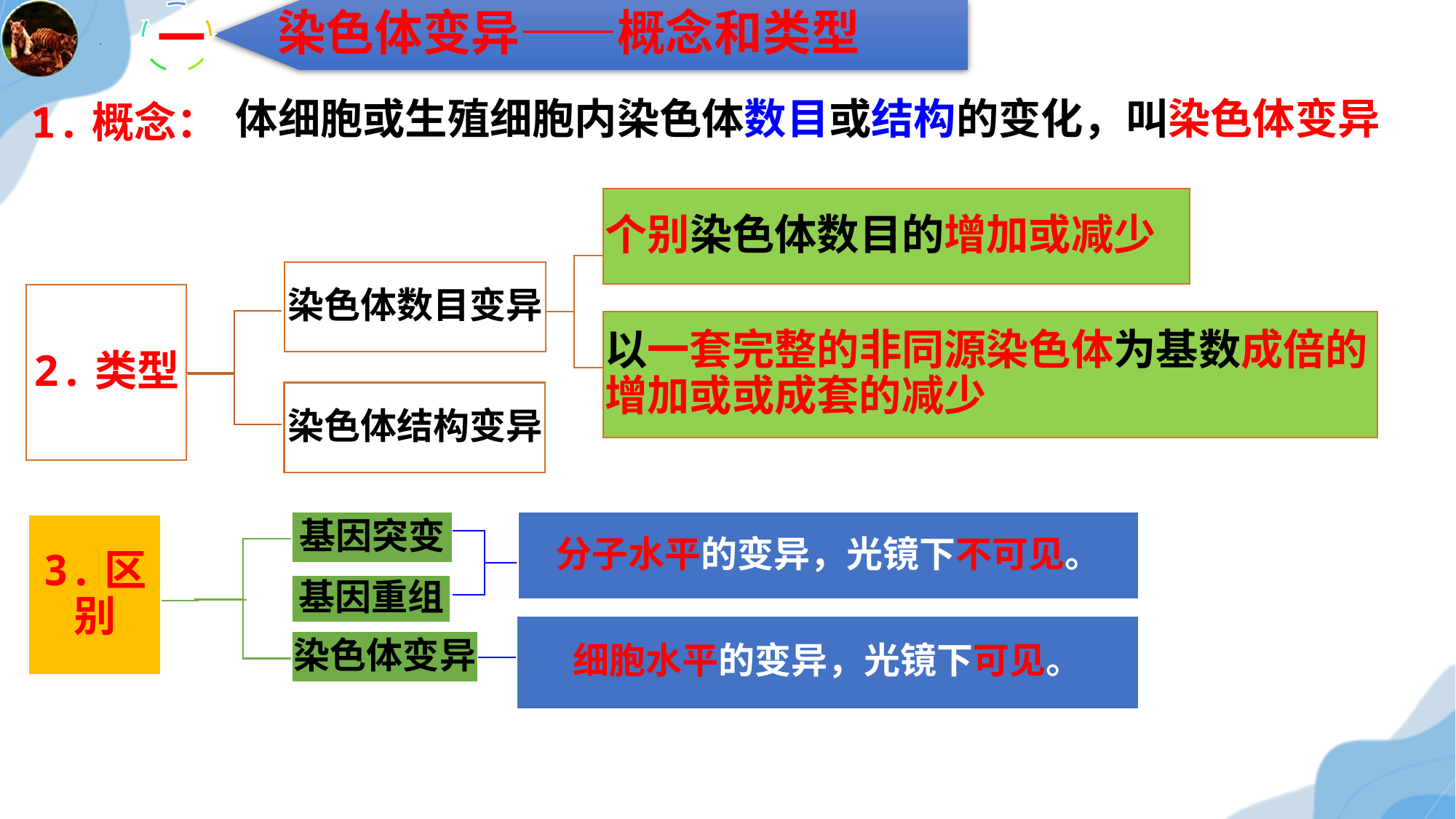

染色体变异——概念和类型
一
体细胞或生殖细胞内染色体数目或结构的变化，叫染色体变异
1.概念：
个别染色体数目的增加或减少

以一套完整的非同源染色体为基数成倍的增加或或成套的减少

染色体数目变异

染色体结构变异
2.类型
分子水平的变异，光镜下不可见。

细胞水平的变异，光镜下可见。

基因突变

基因重组

染色体变异
3.区别